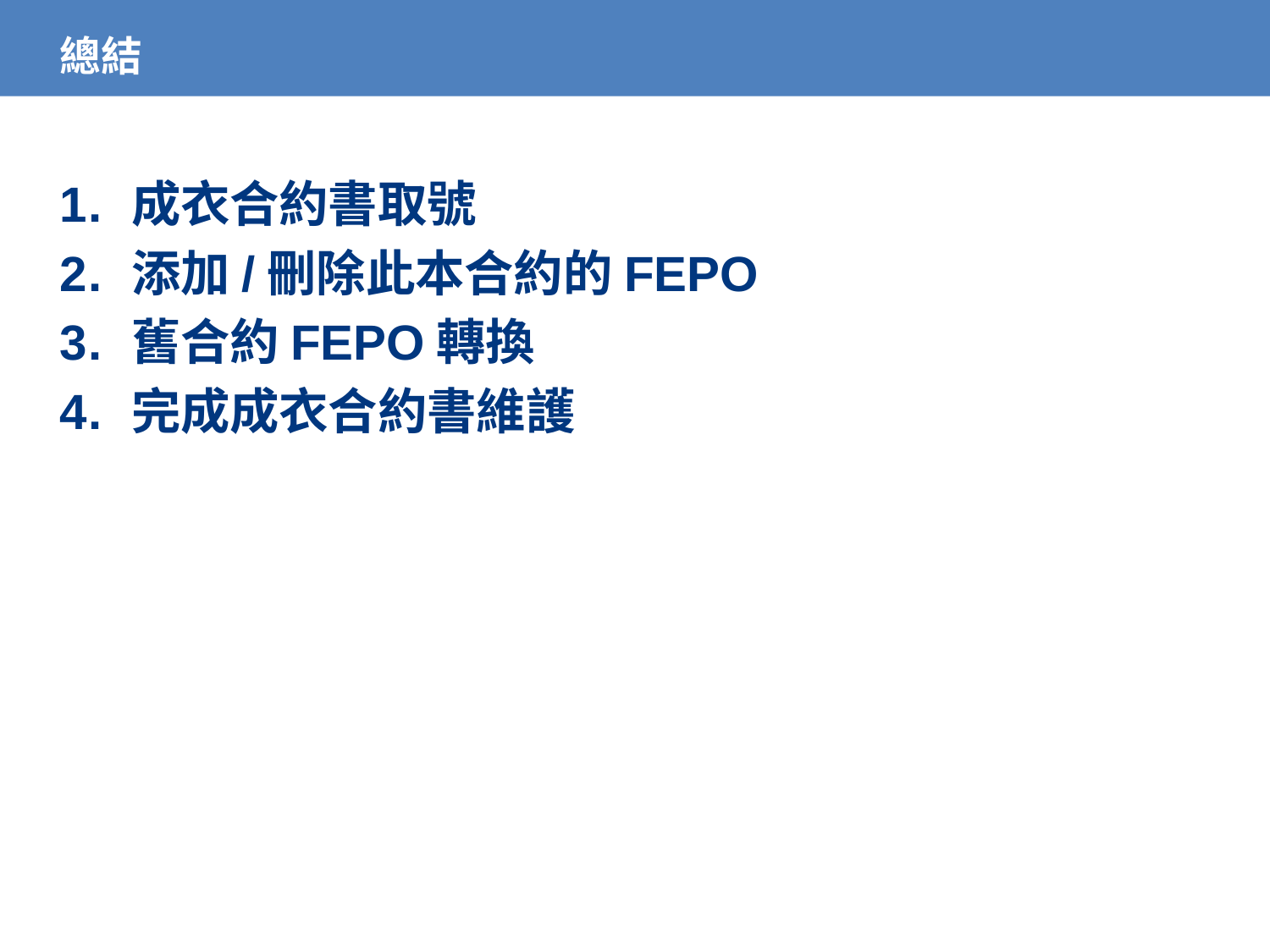

# 總結
成衣合約書取號
添加/刪除此本合約的FEPO
舊合約FEPO轉換
完成成衣合約書維護